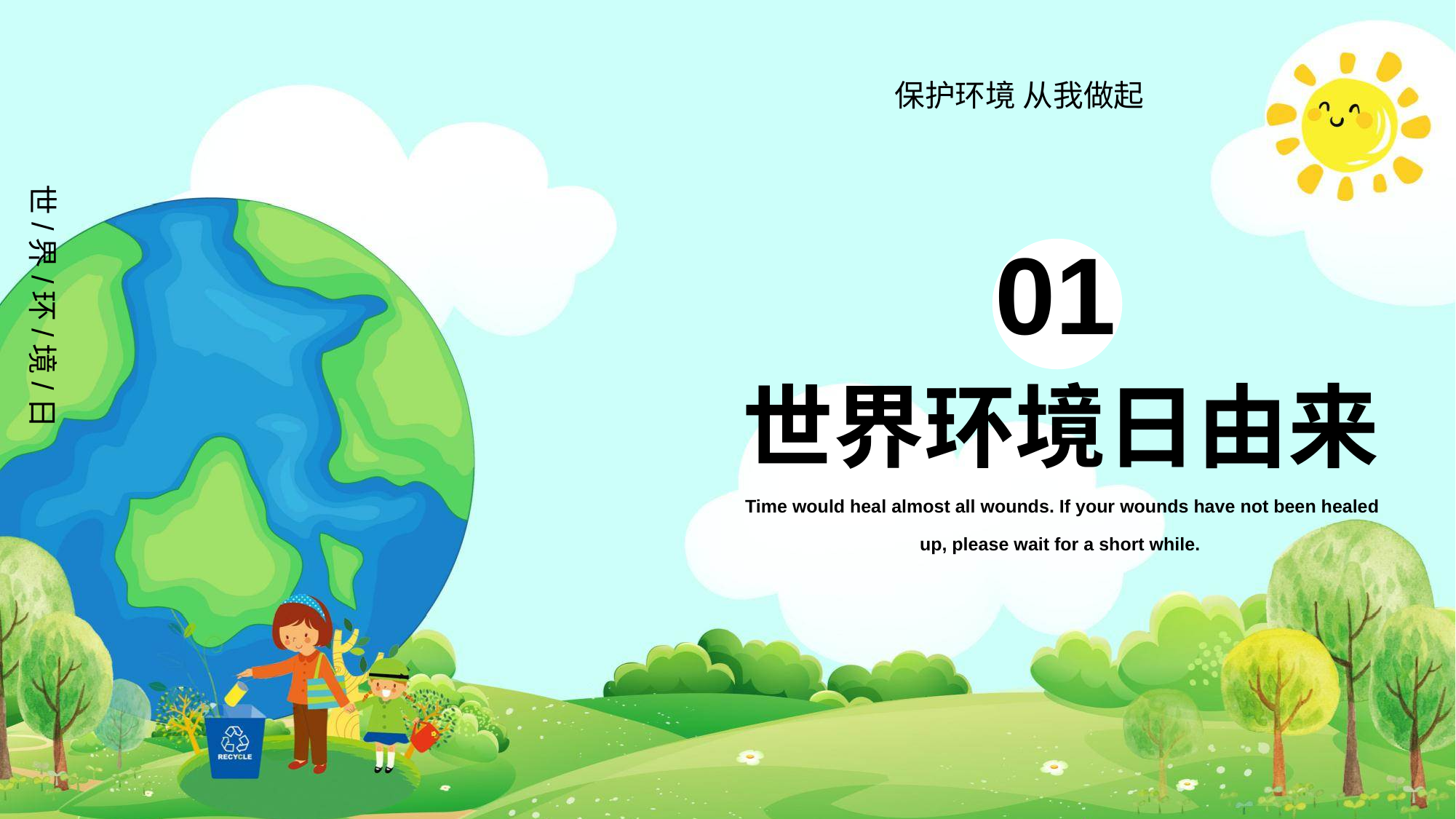

保护环境 从我做起
世/界/环/境/日
01

世界环境日由来
Time would heal almost all wounds. If your wounds have not been healed up, please wait for a short while.